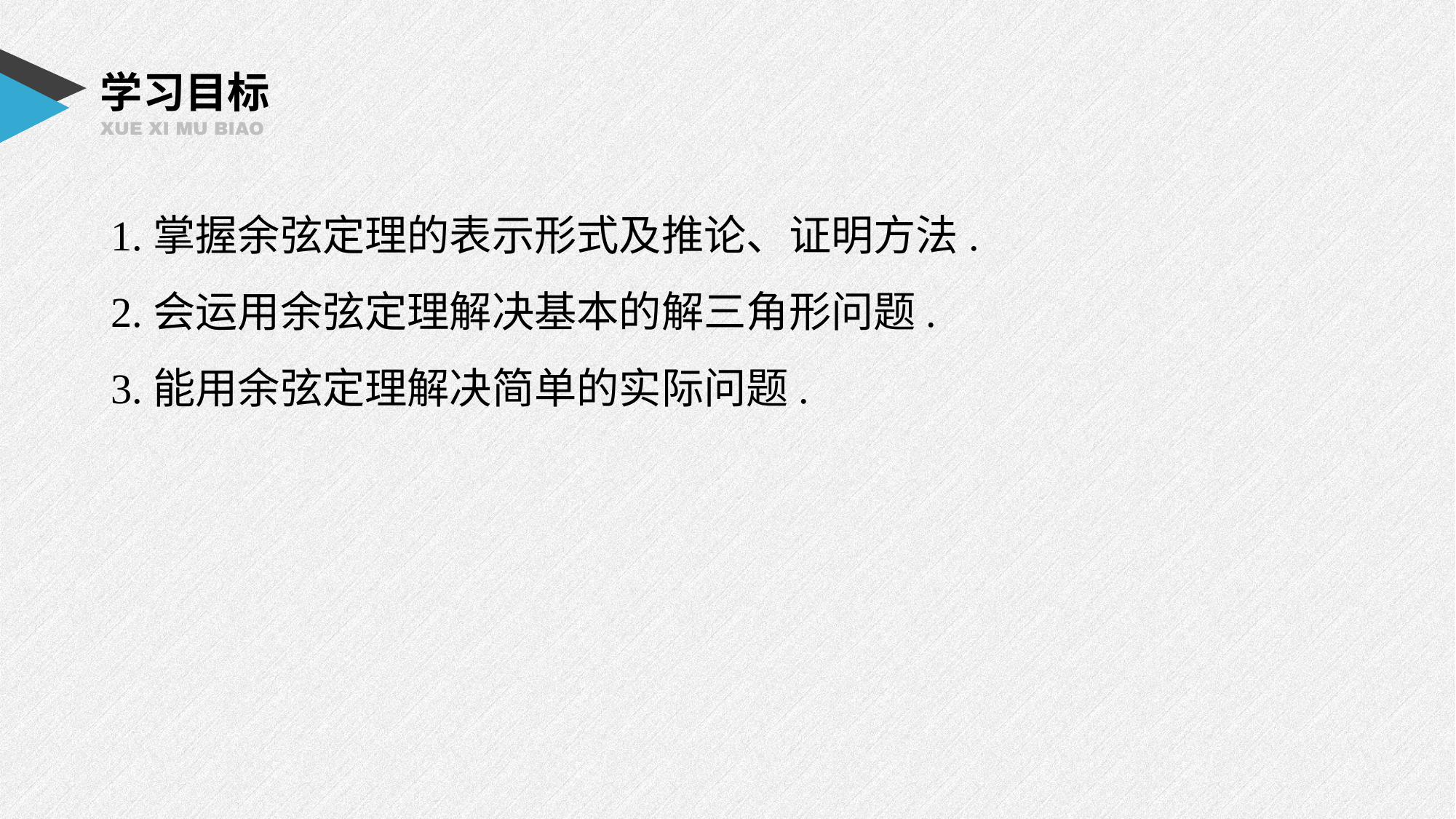

学习目标

XUE XI MU BIAO
1.掌握余弦定理的表示形式及推论、证明方法.
2.会运用余弦定理解决基本的解三角形问题.
3.能用余弦定理解决简单的实际问题.